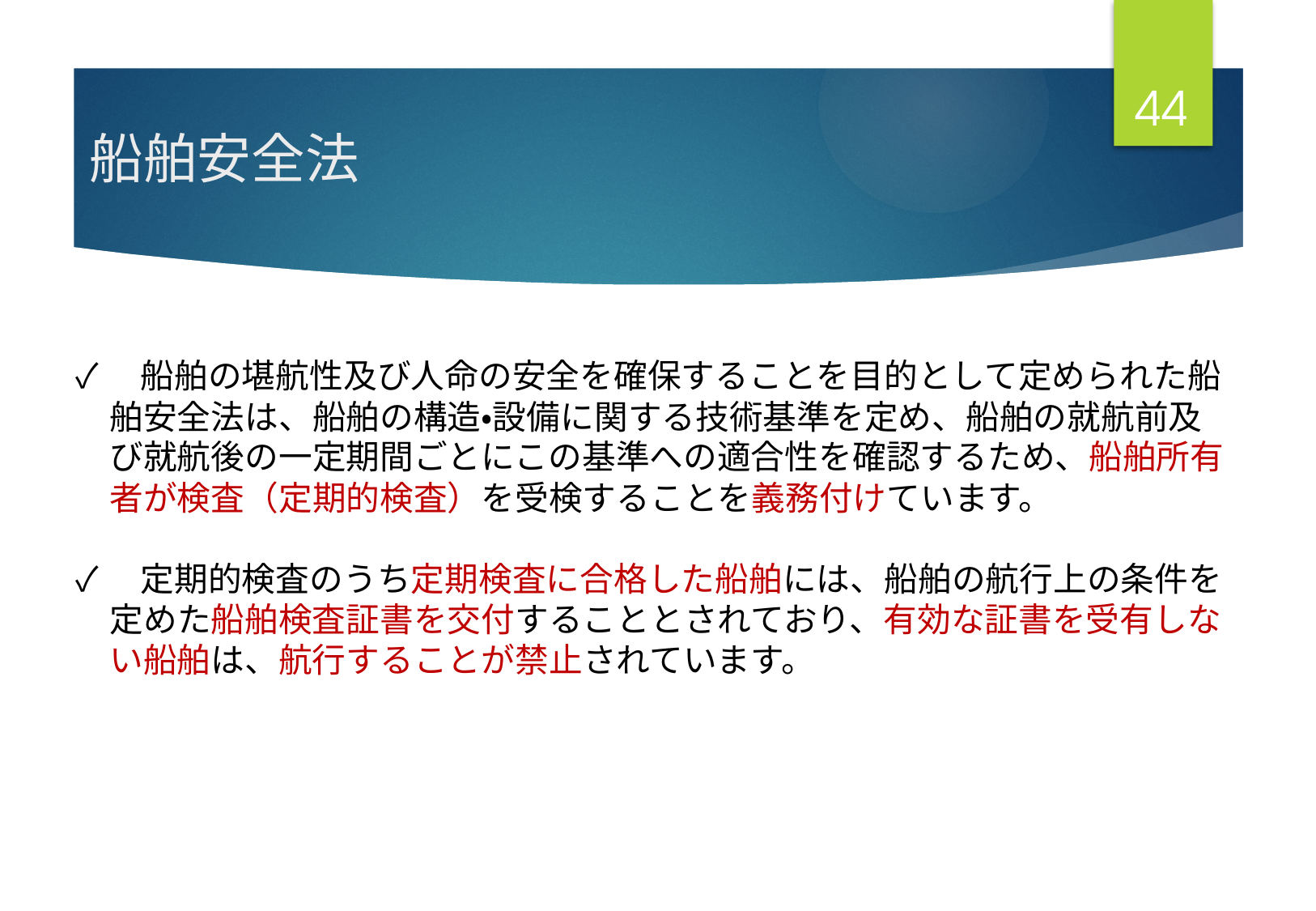

44
船舶安全法
✓　船舶の堪航性及び人命の安全を確保することを目的として定められた船
　舶安全法は、船舶の構造・設備に関する技術基準を定め、船舶の就航前及
　び就航後の一定期間ごとにこの基準への適合性を確認するため、船舶所有
　者が検査（定期的検査）を受検することを義務付けています。

✓　定期的検査のうち定期検査に合格した船舶には、船舶の航行上の条件を
　定めた船舶検査証書を交付することとされており、有効な証書を受有しな
　い船舶は、航行することが禁止されています。

# Ⅰ.●●